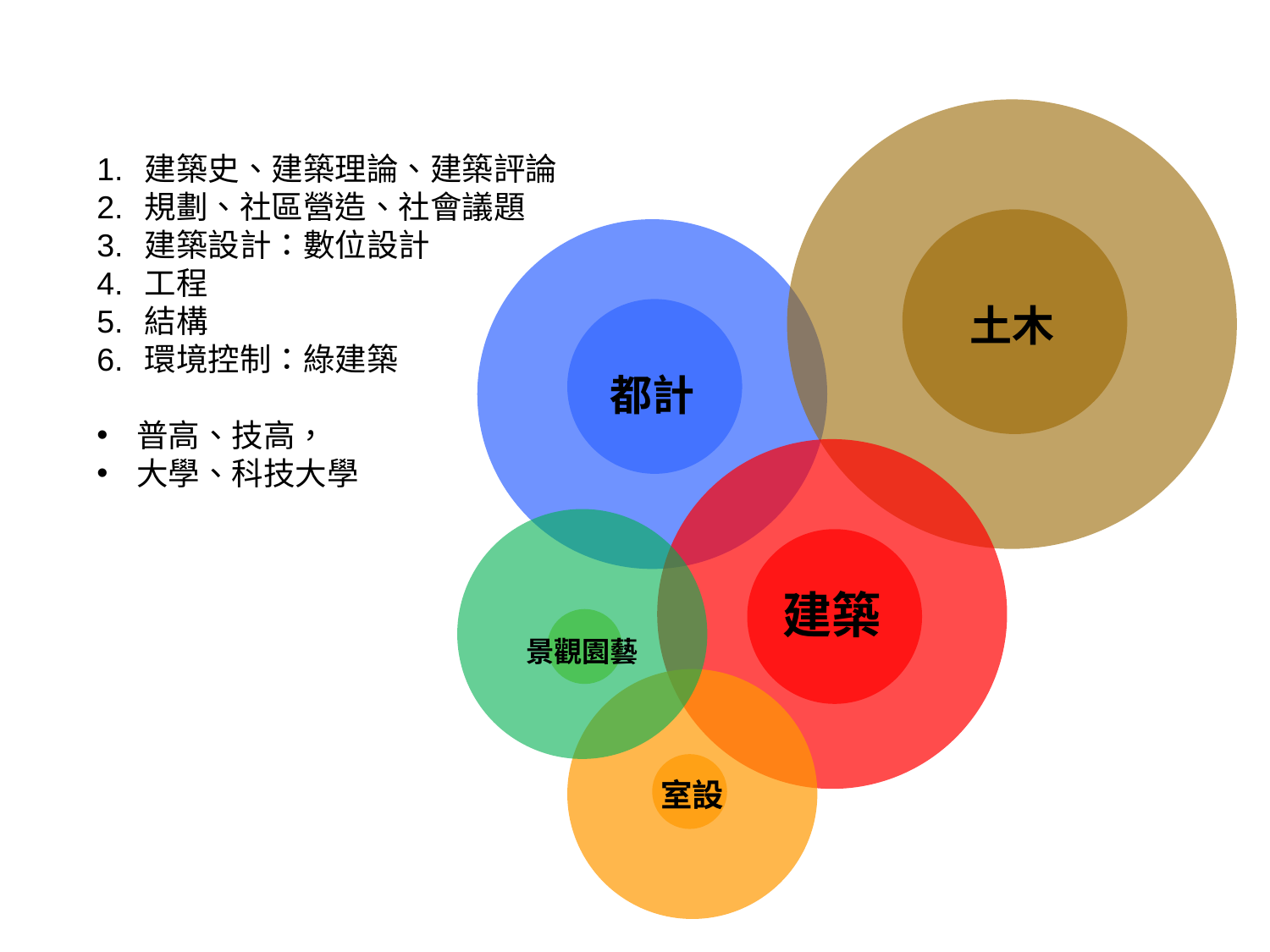

土木

建築史、建築理論、建築評論
規劃、社區營造、社會議題
建築設計：數位設計
工程
結構
環境控制：綠建築

普高、技高，
大學、科技大學
都計

建築

景觀園藝

室設